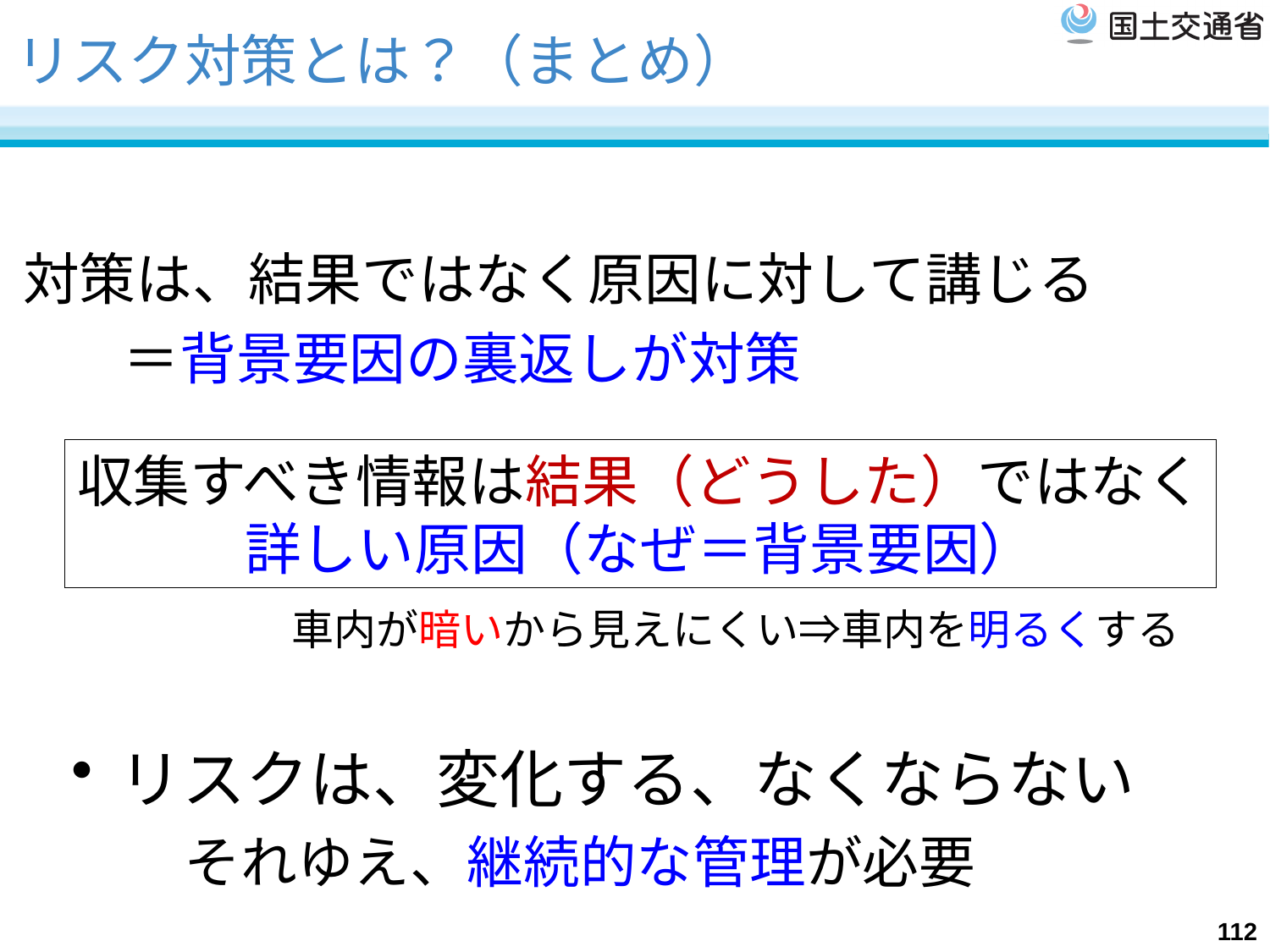

# リスク対策とは？（まとめ）
対策は、結果ではなく原因に対して講じる
＝背景要因の裏返しが対策
収集すべき情報は結果（どうした）ではなく
詳しい原因（なぜ＝背景要因）
車内が暗いから見えにくい⇒車内を明るくする
リスクは、変化する、なくならない
　　それゆえ、継続的な管理が必要
112